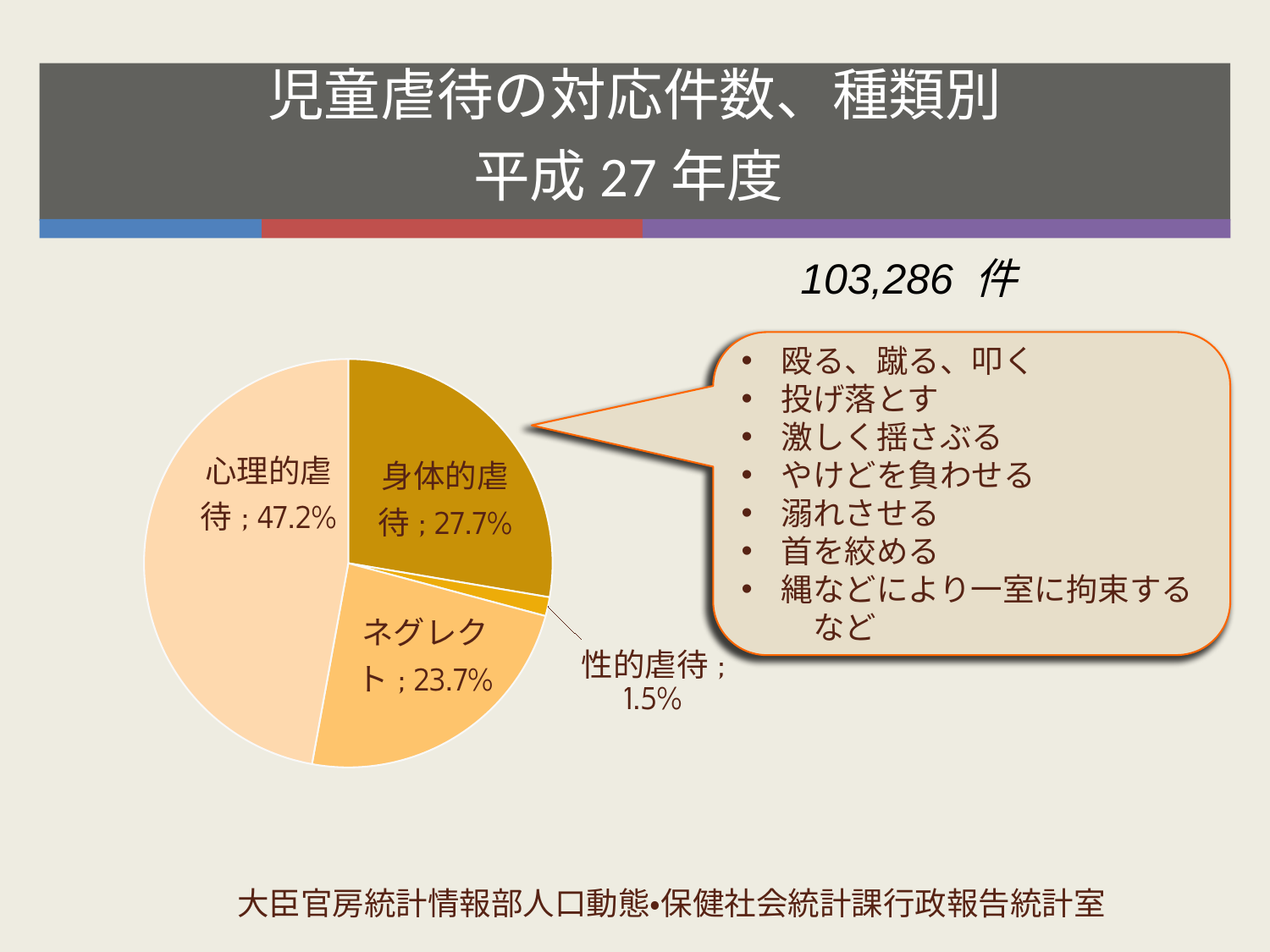

# 児童虐待の対応件数、種類別 平成27年度
103,286 件

### Chart

| Category | 件数 |
|---|---|
| 身体的虐待 | 0.277 |
| 性的虐待 | 0.015 |
| ネグレクト | 0.237 |
| 心理的虐待 | 0.472 |
殴る、蹴る、叩く
投げ落とす
激しく揺さぶる
やけどを負わせる
溺れさせる
首を絞める
縄などにより一室に拘束する　など
大臣官房統計情報部人口動態・保健社会統計課行政報告統計室